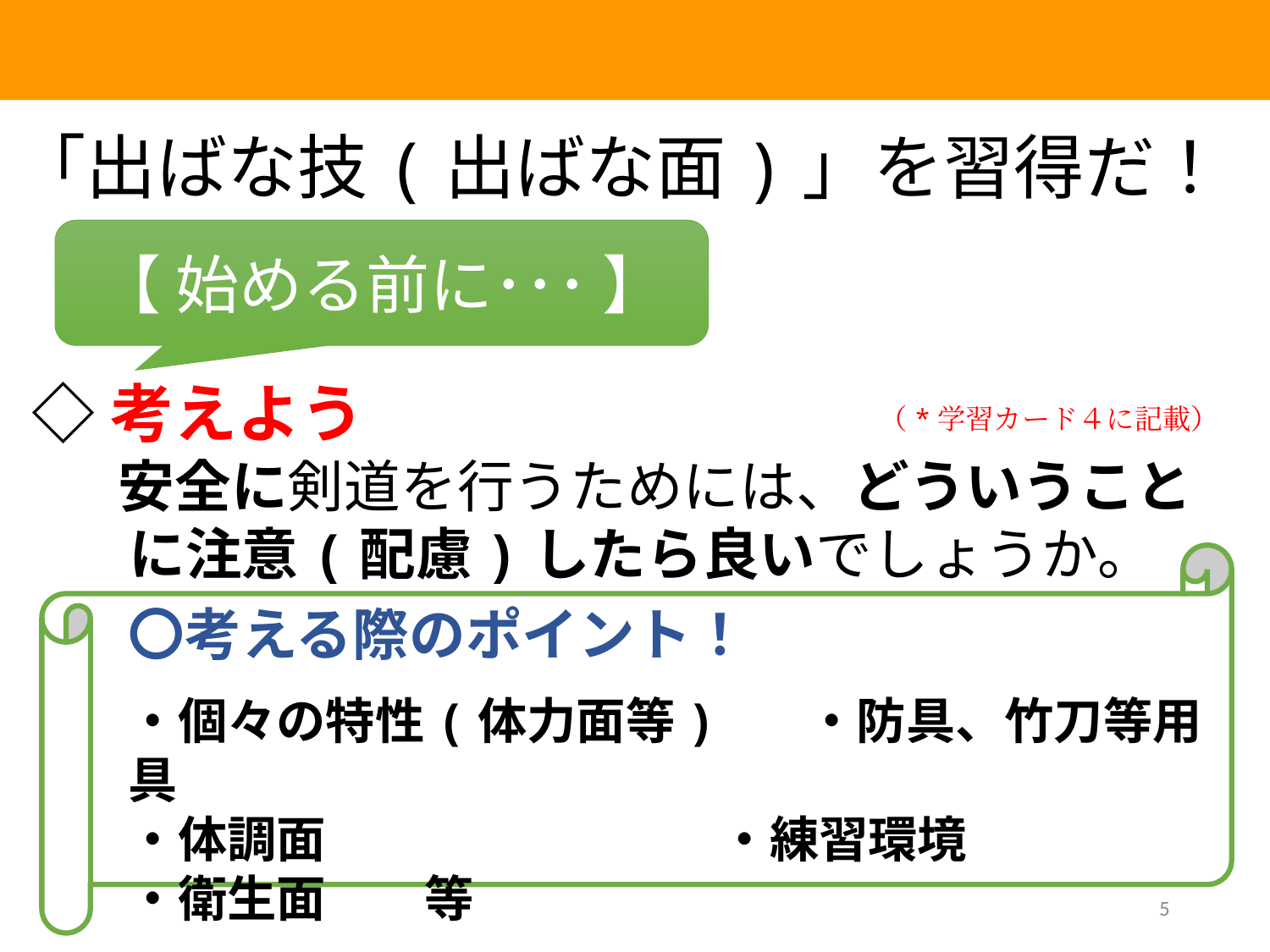

「出ばな技(出ばな面)」を習得だ！
【 始める前に･･･ 】
 ◇考えよう
       安全に剣道を行うためには、どういうこと
　　に注意(配慮)したら良いでしょうか。
（*学習カード４に記載）

〇考える際のポイント！

・個々の特性(体力面等) 　・防具、竹刀等用具
・体調面　　　　　　　　・練習環境
・衛生面　　等
5